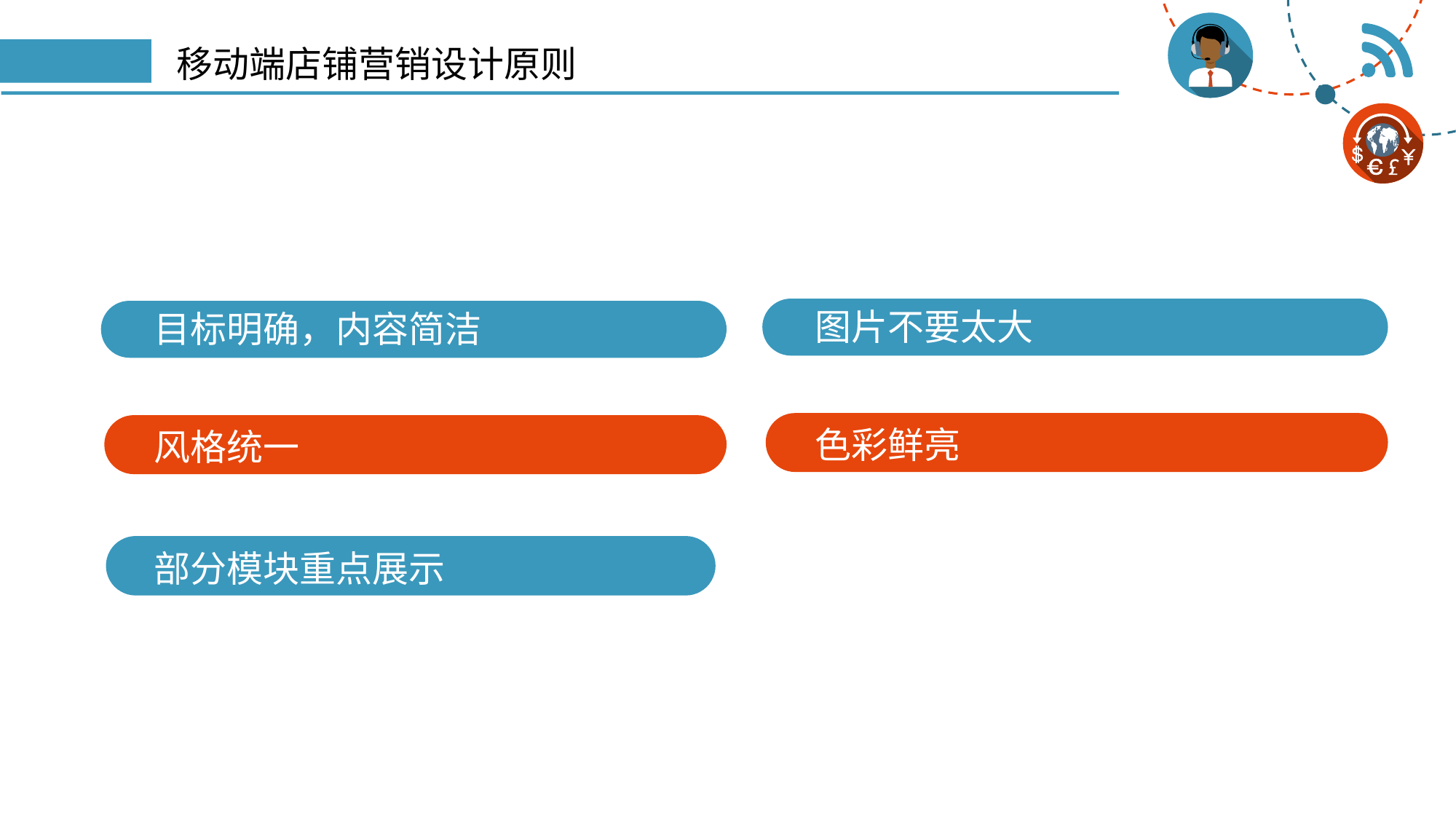

# 移动端店铺营销设计原则

图片不要太大
目标明确，内容简洁
色彩鲜亮
风格统一
￥
部分模块重点展示